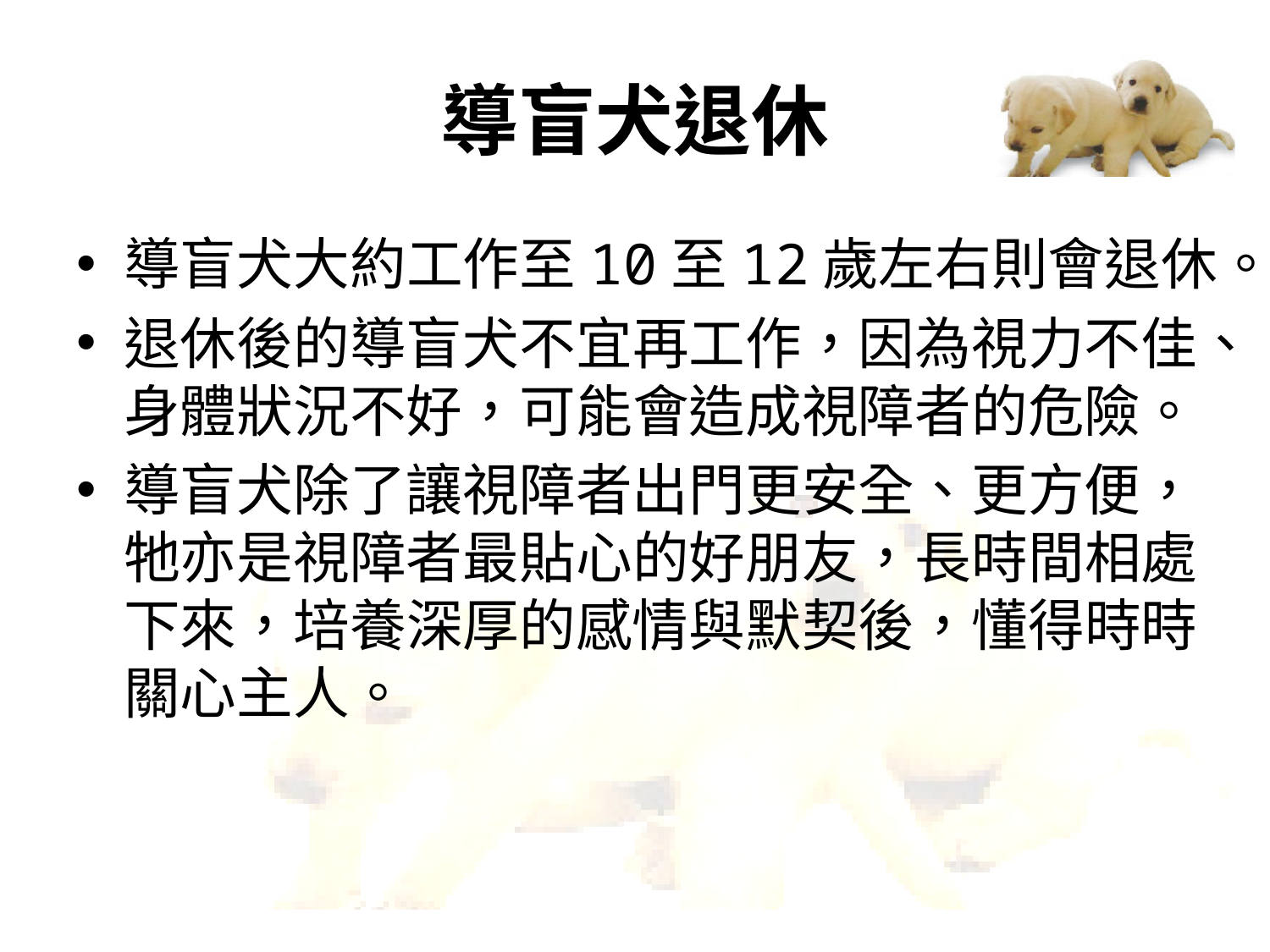

# 導盲犬退休
導盲犬大約工作至10至12歲左右則會退休。
退休後的導盲犬不宜再工作，因為視力不佳、身體狀況不好，可能會造成視障者的危險。
導盲犬除了讓視障者出門更安全、更方便，牠亦是視障者最貼心的好朋友，長時間相處下來，培養深厚的感情與默契後，懂得時時關心主人。